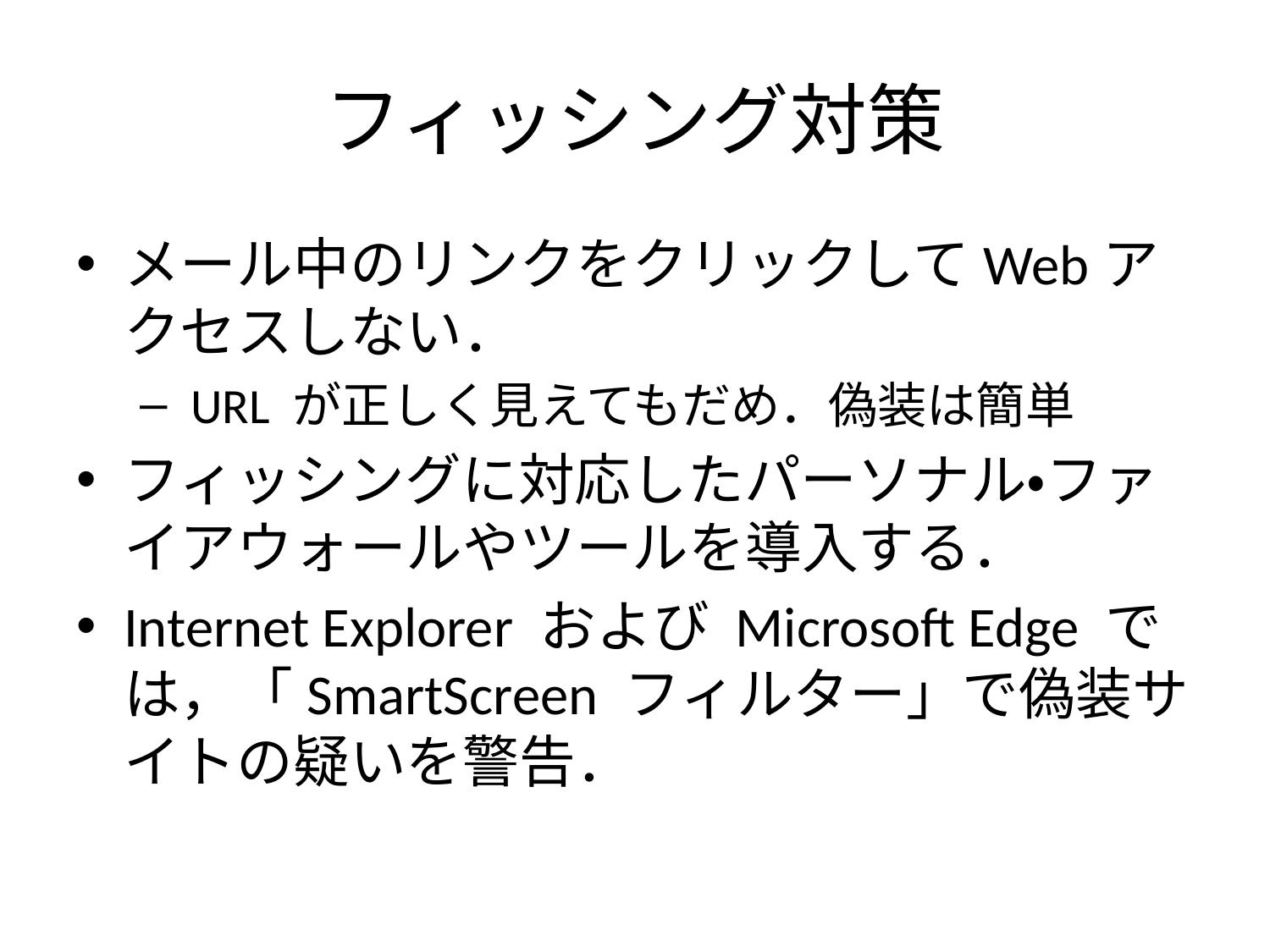

# フィッシング対策
メール中のリンクをクリックしてWebアクセスしない．
 URL が正しく見えてもだめ．偽装は簡単
フィッシングに対応したパーソナル・ファイアウォールやツールを導入する．
Internet Explorer および Microsoft Edge では，「SmartScreen フィルター」で偽装サイトの疑いを警告．